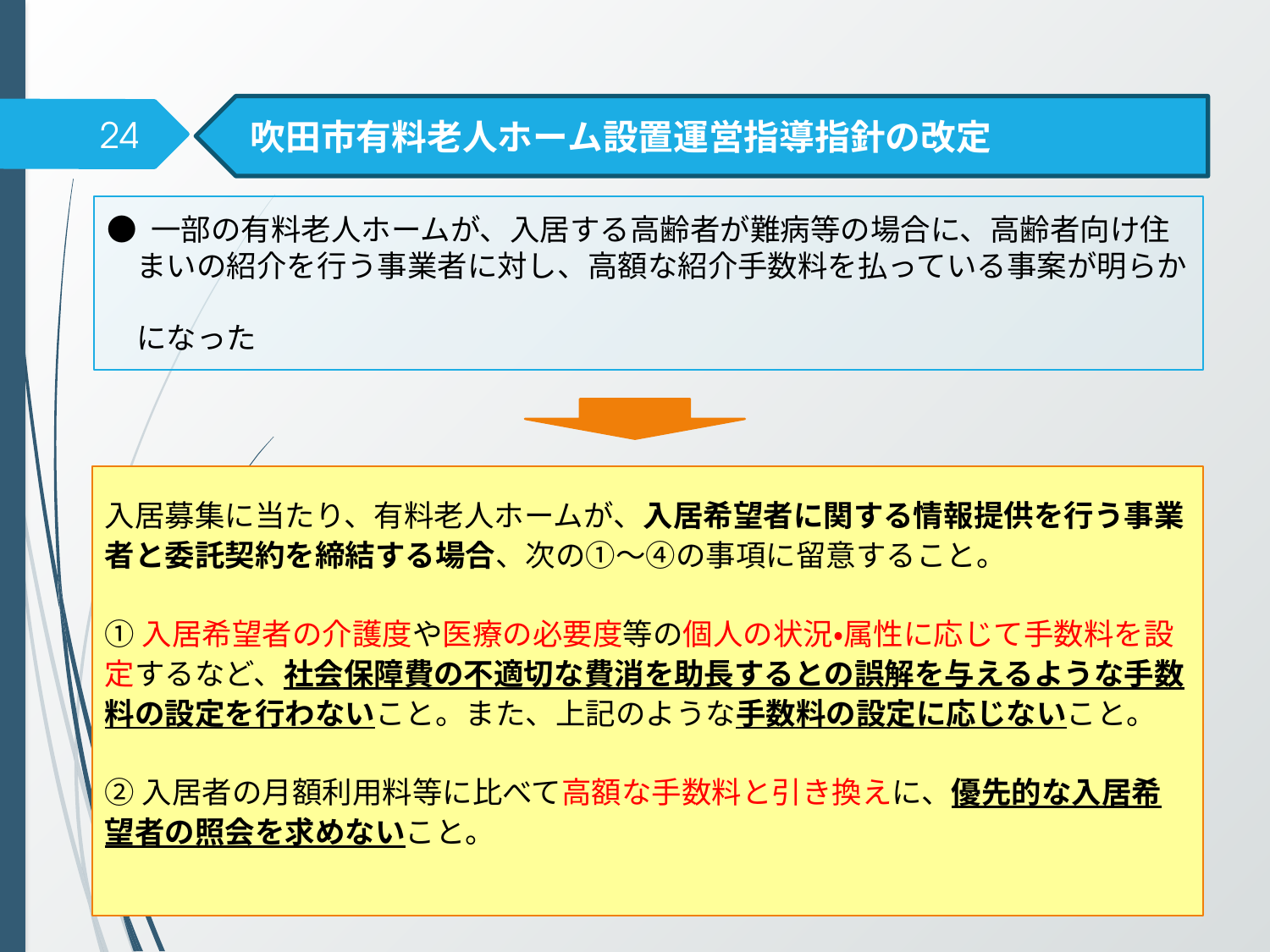

吹田市有料老人ホーム設置運営指導指針の改定
24
● 一部の有料老人ホームが、入居する高齢者が難病等の場合に、高齢者向け住
　まいの紹介を行う事業者に対し、高額な紹介手数料を払っている事案が明らか
　になった

入居募集に当たり、有料老人ホームが、入居希望者に関する情報提供を行う事業者と委託契約を締結する場合、次の①～④の事項に留意すること。

①入居希望者の介護度や医療の必要度等の個人の状況・属性に応じて手数料を設定するなど、社会保障費の不適切な費消を助長するとの誤解を与えるような手数料の設定を行わないこと。また、上記のような手数料の設定に応じないこと。

②入居者の月額利用料等に比べて高額な手数料と引き換えに、優先的な入居希望者の照会を求めないこと。